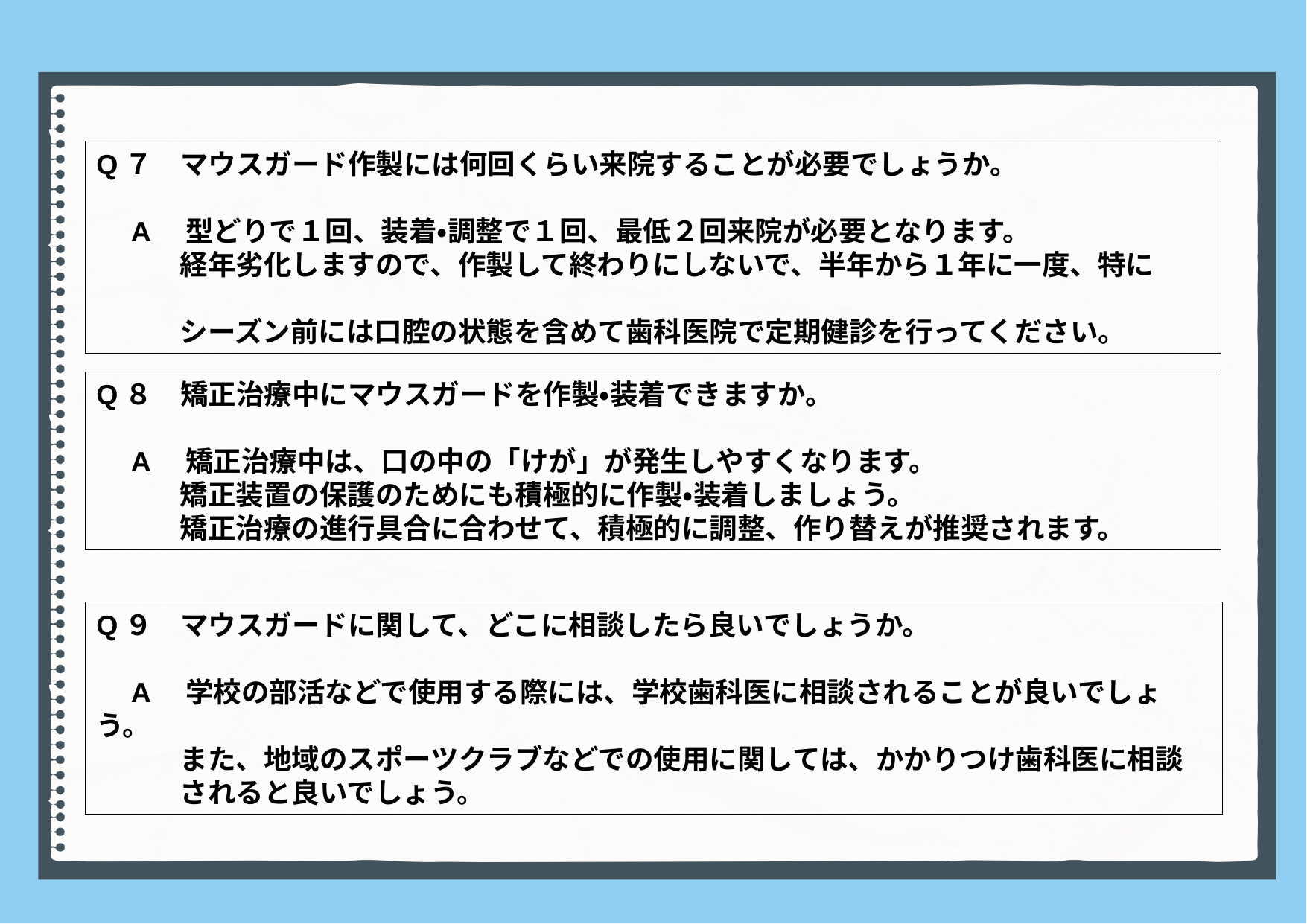

Q７　マウスガード作製には何回くらい来院することが必要でしょうか。

　A　型どりで１回、装着・調整で１回、最低２回来院が必要となります。
　　　経年劣化しますので、作製して終わりにしないで、半年から１年に一度、特に
　　　シーズン前には口腔の状態を含めて歯科医院で定期健診を行ってください。
Q８　矯正治療中にマウスガードを作製・装着できますか。

　A　矯正治療中は、口の中の「けが」が発生しやすくなります。
　　　矯正装置の保護のためにも積極的に作製・装着しましょう。
　　　矯正治療の進行具合に合わせて、積極的に調整、作り替えが推奨されます。
Q９　マウスガードに関して、どこに相談したら良いでしょうか。

　A　学校の部活などで使用する際には、学校歯科医に相談されることが良いでしょう。
　　　また、地域のスポーツクラブなどでの使用に関しては、かかりつけ歯科医に相談
　　　されると良いでしょう。